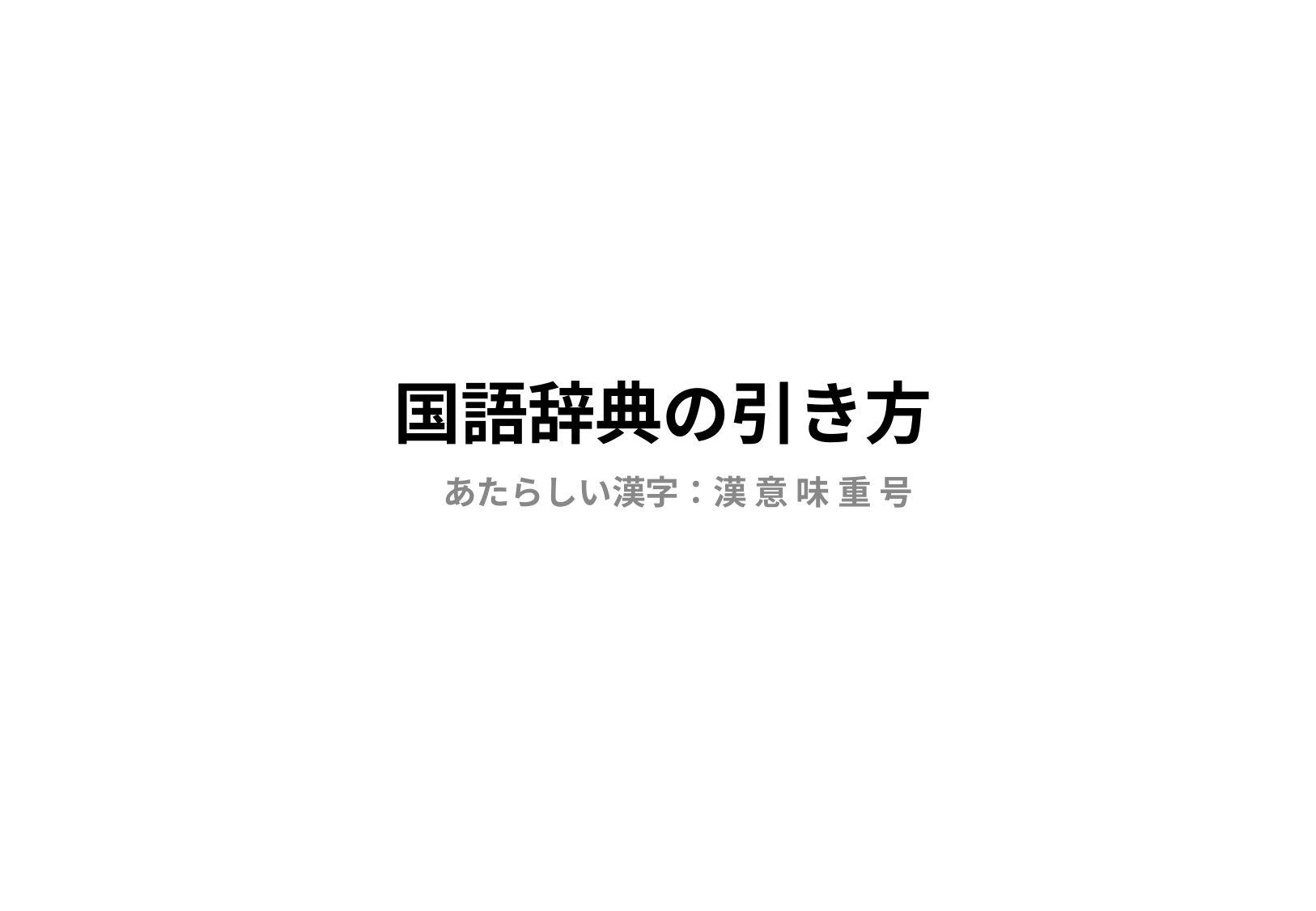

# 国語辞典の引き方
あたらしい漢字：漢 意 味 重 号